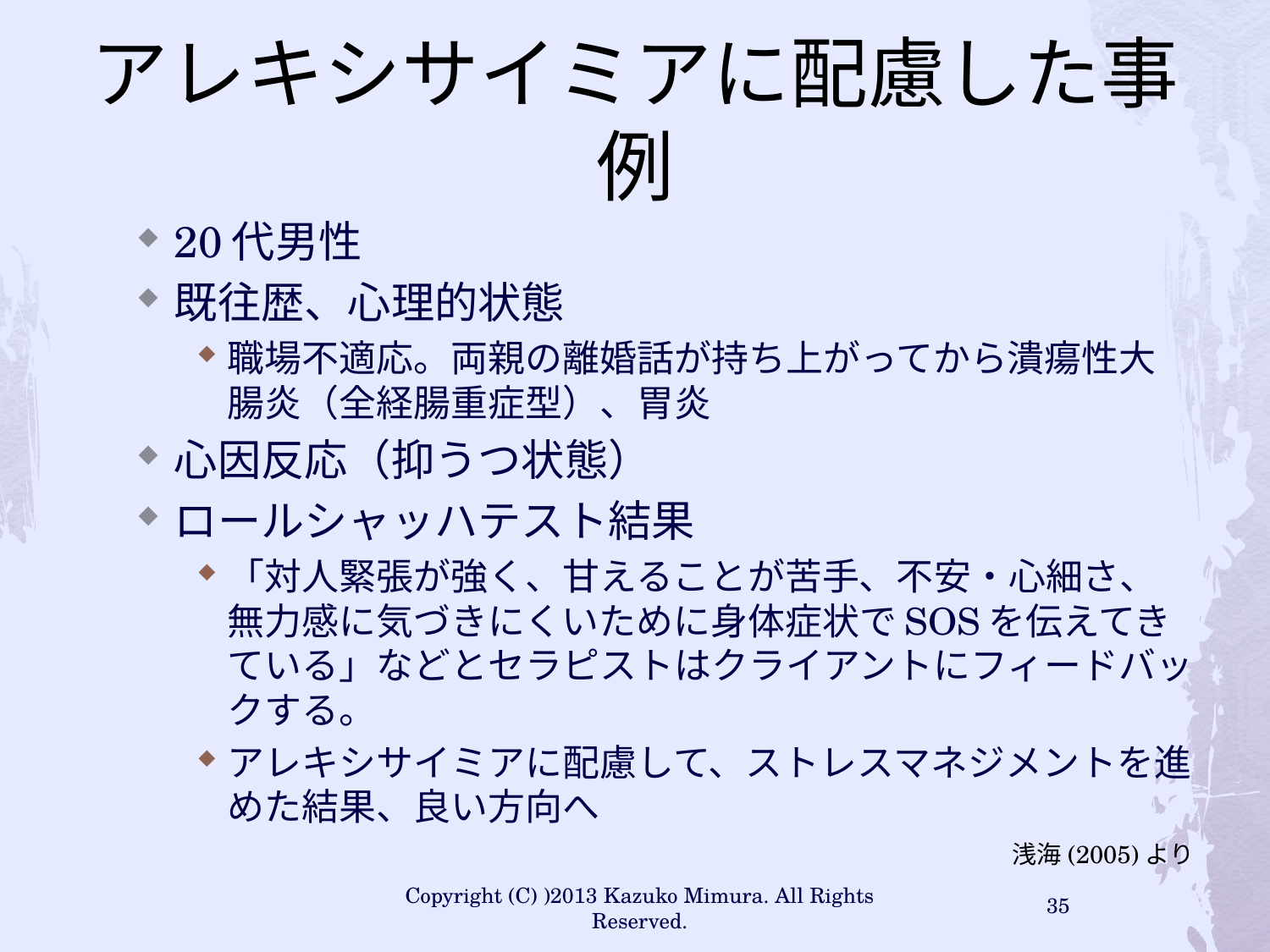

# アレキシサイミアに配慮した事例
20代男性
既往歴、心理的状態
職場不適応。両親の離婚話が持ち上がってから潰瘍性大腸炎（全経腸重症型）、胃炎
心因反応（抑うつ状態）
ロールシャッハテスト結果
「対人緊張が強く、甘えることが苦手、不安・心細さ、無力感に気づきにくいために身体症状でSOSを伝えてきている」などとセラピストはクライアントにフィードバックする。
アレキシサイミアに配慮して、ストレスマネジメントを進めた結果、良い方向へ
浅海(2005)より
Copyright (C) )2013 Kazuko Mimura. All Rights Reserved.
35